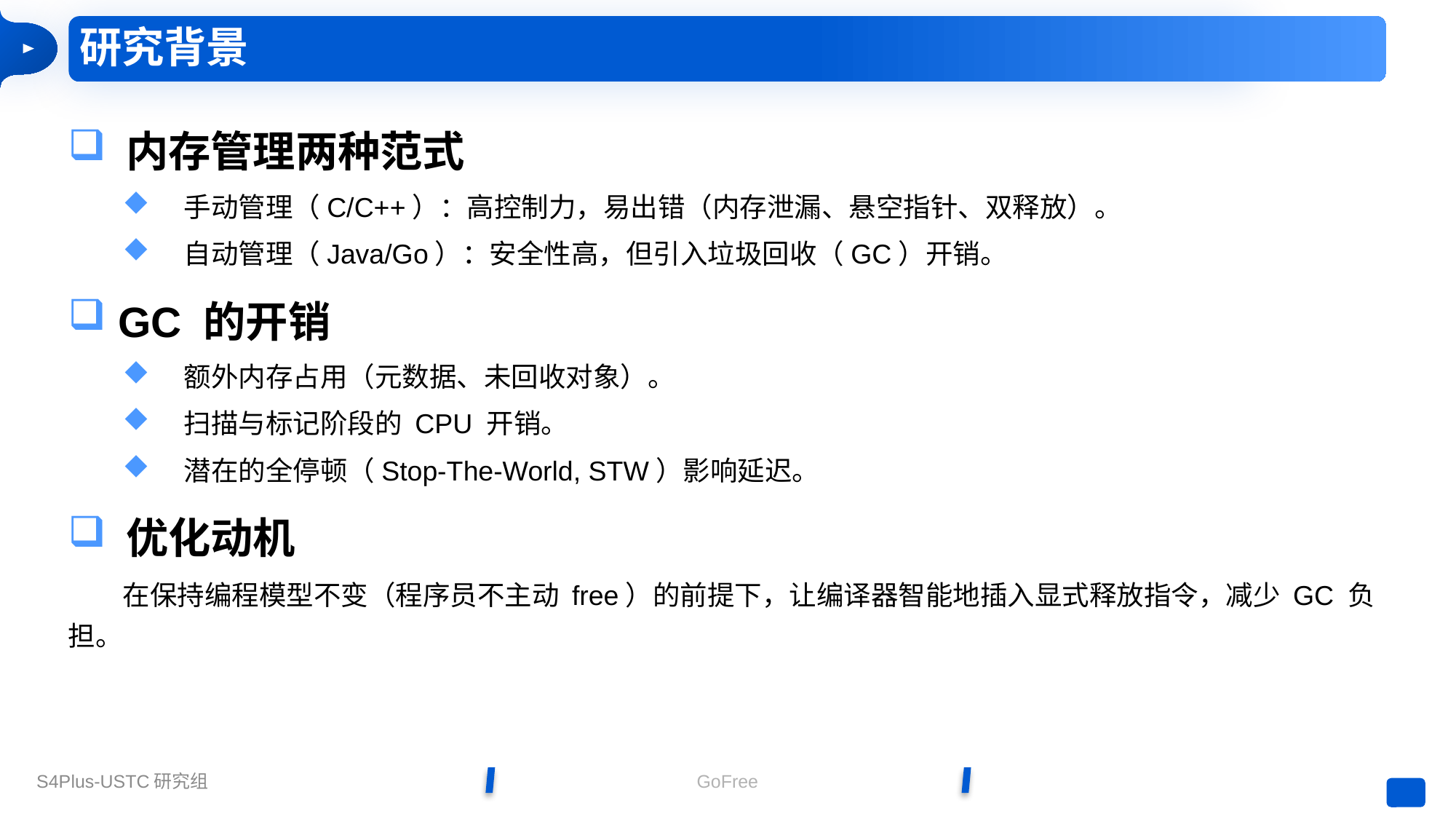

# 研究背景
 内存管理两种范式
手动管理（C/C++）：高控制力，易出错（内存泄漏、悬空指针、双释放）。
自动管理（Java/Go）：安全性高，但引入垃圾回收（GC）开销。
 GC 的开销
额外内存占用（元数据、未回收对象）。
扫描与标记阶段的 CPU 开销。
潜在的全停顿（Stop-The-World, STW）影响延迟。
 优化动机
在保持编程模型不变（程序员不主动 free）的前提下，让编译器智能地插入显式释放指令，减少 GC 负担。

GoFree
3